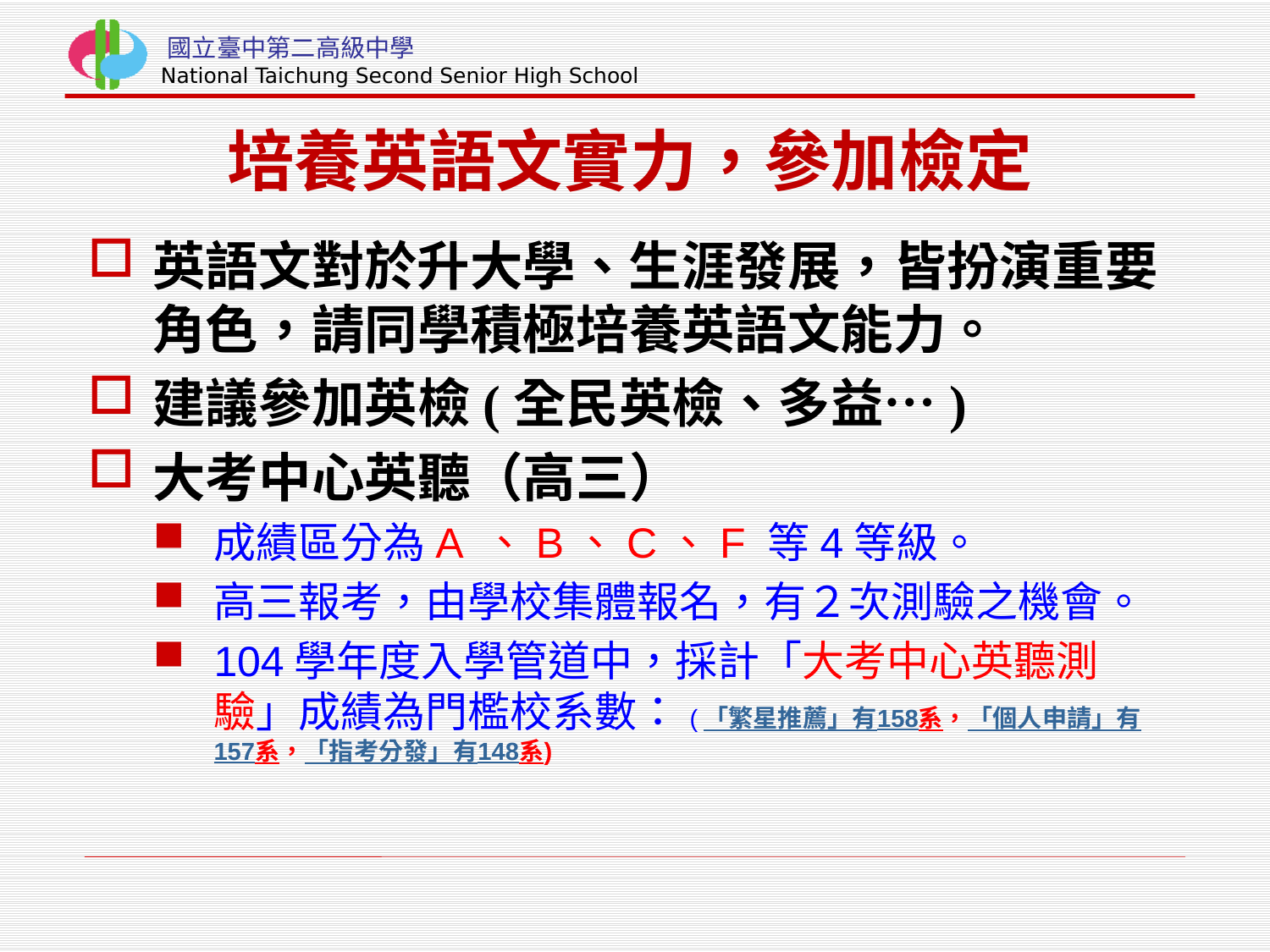

# 培養英語文實力，參加檢定
英語文對於升大學、生涯發展，皆扮演重要角色，請同學積極培養英語文能力。
建議參加英檢(全民英檢、多益…)
大考中心英聽（高三）
成績區分為A 、B、C、F 等4等級。
高三報考，由學校集體報名，有２次測驗之機會。
104學年度入學管道中，採計「大考中心英聽測驗」成績為門檻校系數：(「繁星推薦」有158系，「個人申請」有157系，「指考分發」有148系)